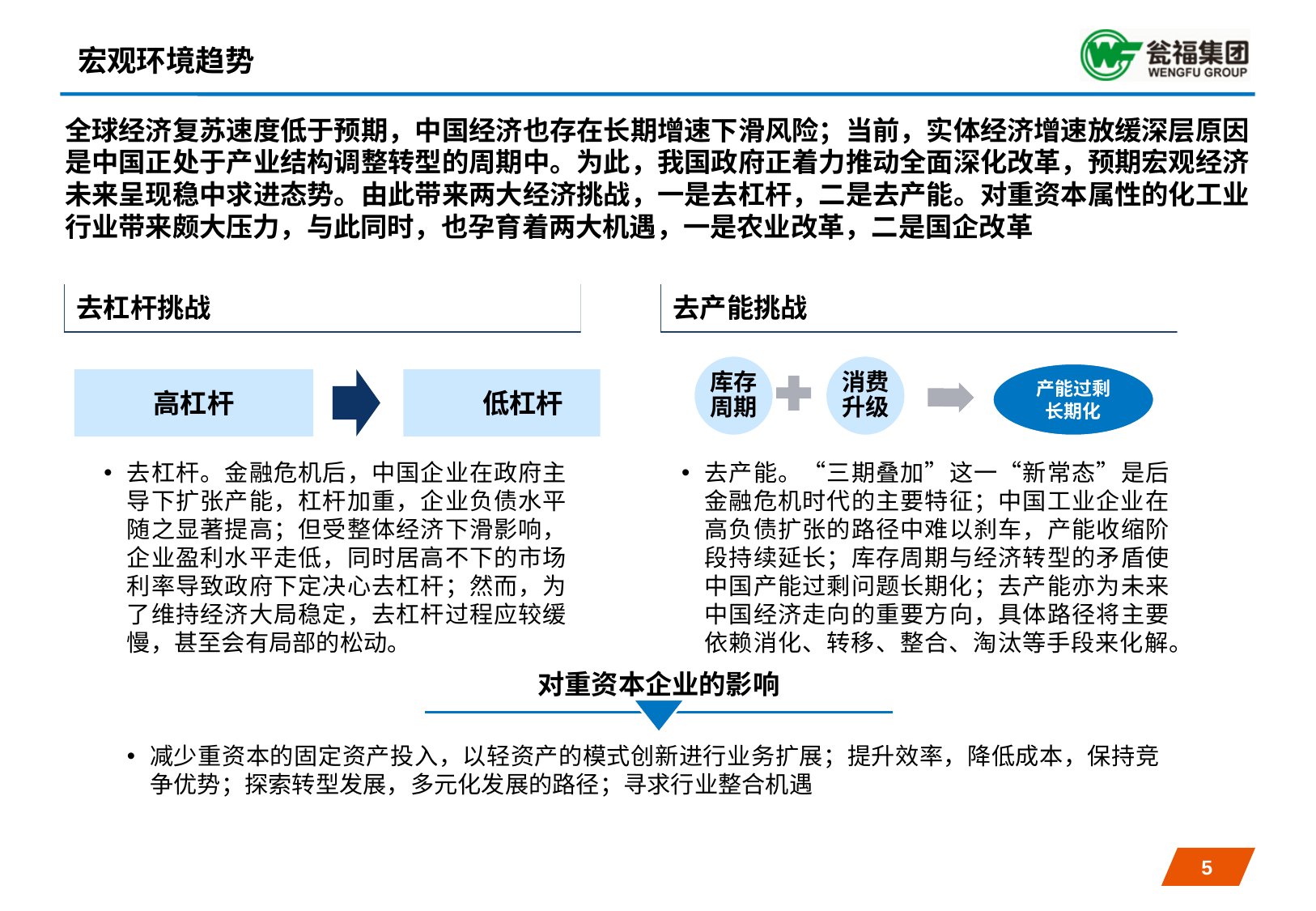

宏观环境趋势
# 全球经济复苏速度低于预期，中国经济也存在长期增速下滑风险；当前，实体经济增速放缓深层原因是中国正处于产业结构调整转型的周期中。为此，我国政府正着力推动全面深化改革，预期宏观经济未来呈现稳中求进态势。由此带来两大经济挑战，一是去杠杆，二是去产能。对重资本属性的化工业行业带来颇大压力，与此同时，也孕育着两大机遇，一是农业改革，二是国企改革
去杠杆挑战
去产能挑战
库存
周期

消费
升级

产能过剩
长期化
高杠杆

低杠杆

去杠杆。金融危机后，中国企业在政府主导下扩张产能，杠杆加重，企业负债水平随之显著提高；但受整体经济下滑影响，企业盈利水平走低，同时居高不下的市场利率导致政府下定决心去杠杆；然而，为了维持经济大局稳定，去杠杆过程应较缓慢，甚至会有局部的松动。
去产能。“三期叠加”这一“新常态”是后金融危机时代的主要特征；中国工业企业在高负债扩张的路径中难以刹车，产能收缩阶段持续延长；库存周期与经济转型的矛盾使中国产能过剩问题长期化；去产能亦为未来中国经济走向的重要方向，具体路径将主要依赖消化、转移、整合、淘汰等手段来化解。

对重资本企业的影响
减少重资本的固定资产投入，以轻资产的模式创新进行业务扩展；提升效率，降低成本，保持竞争优势；探索转型发展，多元化发展的路径；寻求行业整合机遇